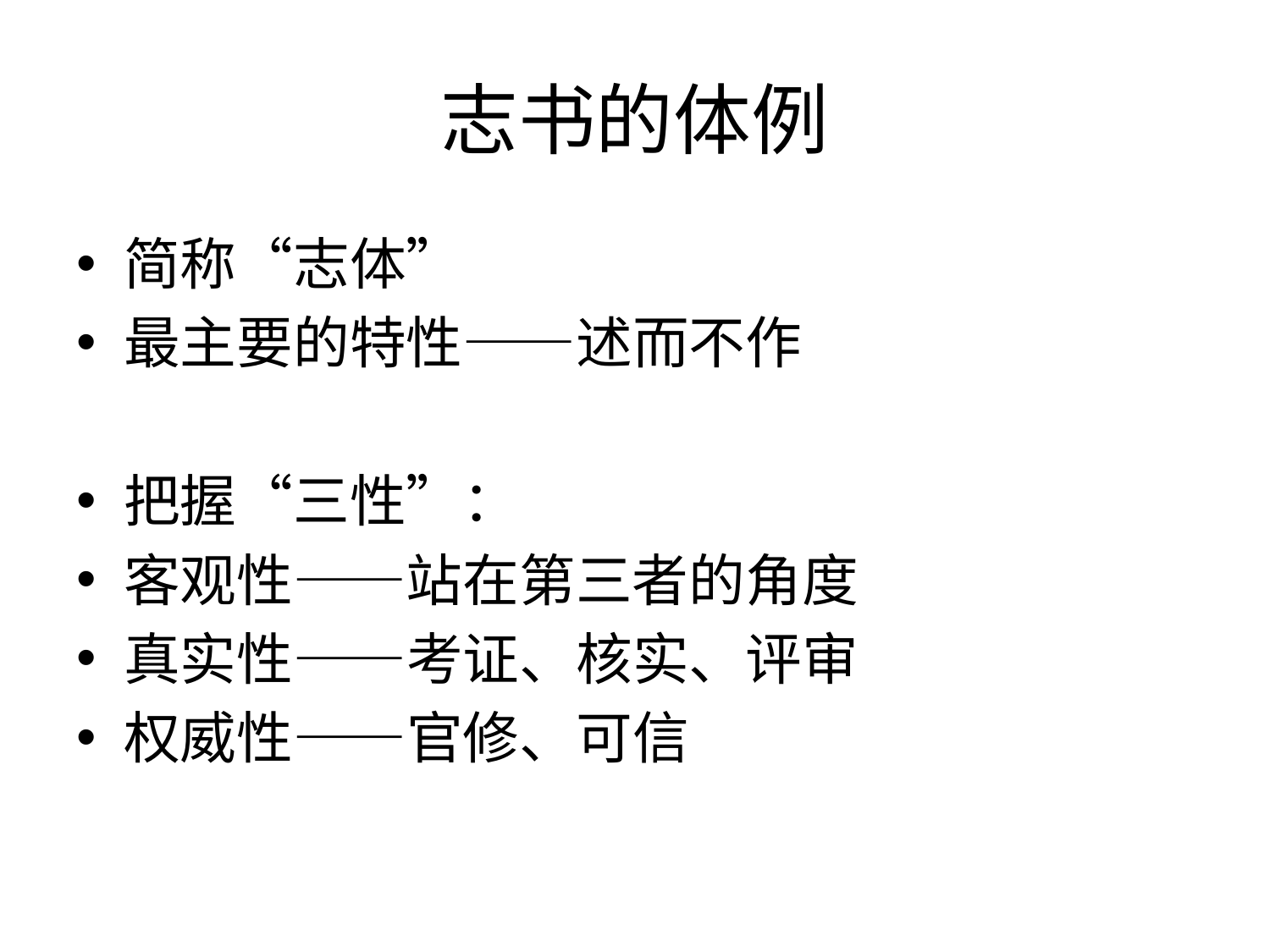

# 志书的体例
简称“志体”
最主要的特性——述而不作

把握“三性”：
客观性——站在第三者的角度
真实性——考证、核实、评审
权威性——官修、可信